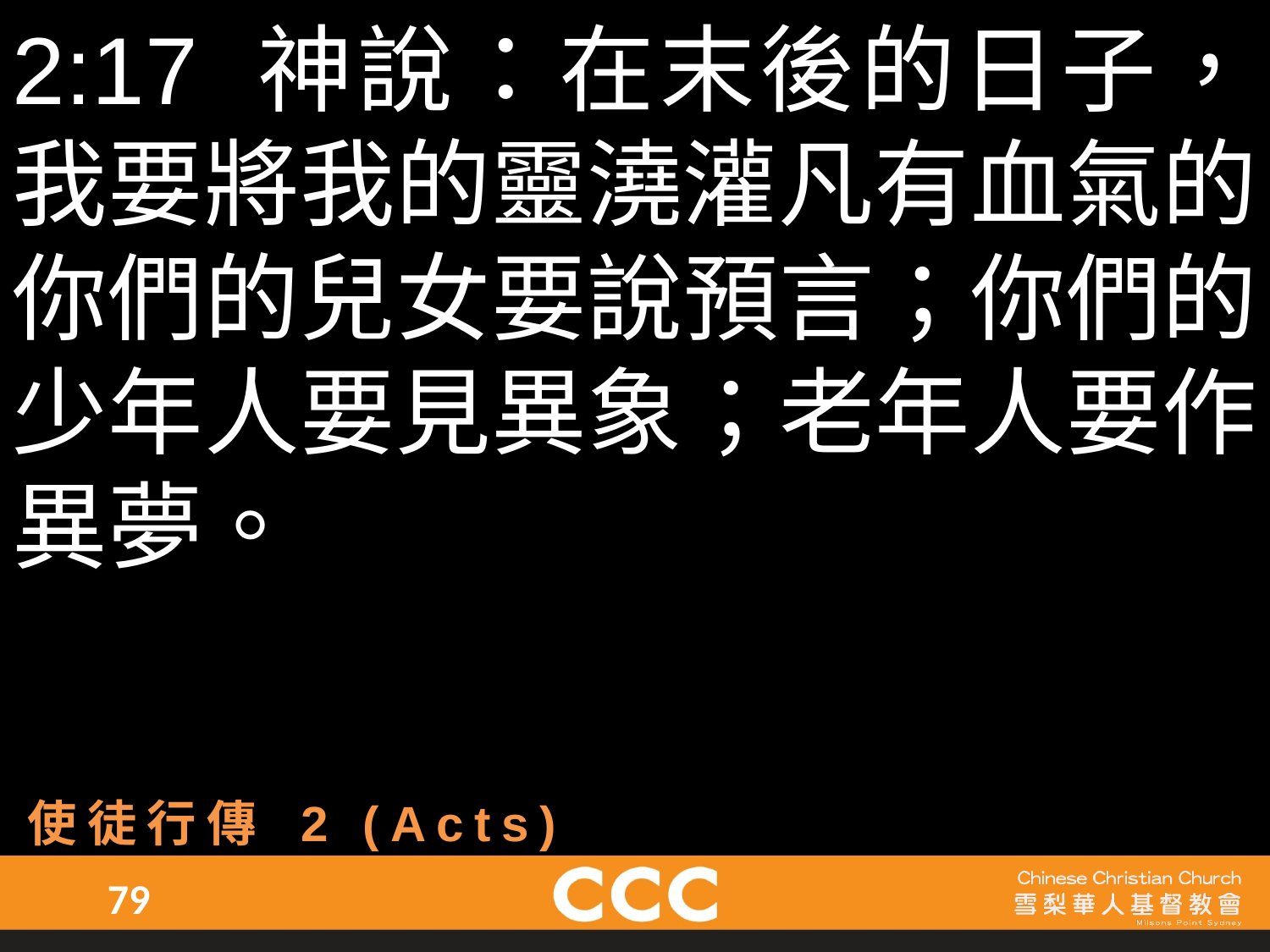

2:17 神說：在末後的日子，我要將我的靈澆灌凡有血氣的。你們的兒女要說預言；你們的少年人要見異象；老年人要作異夢。
使徒行傳 2 (Acts)
79